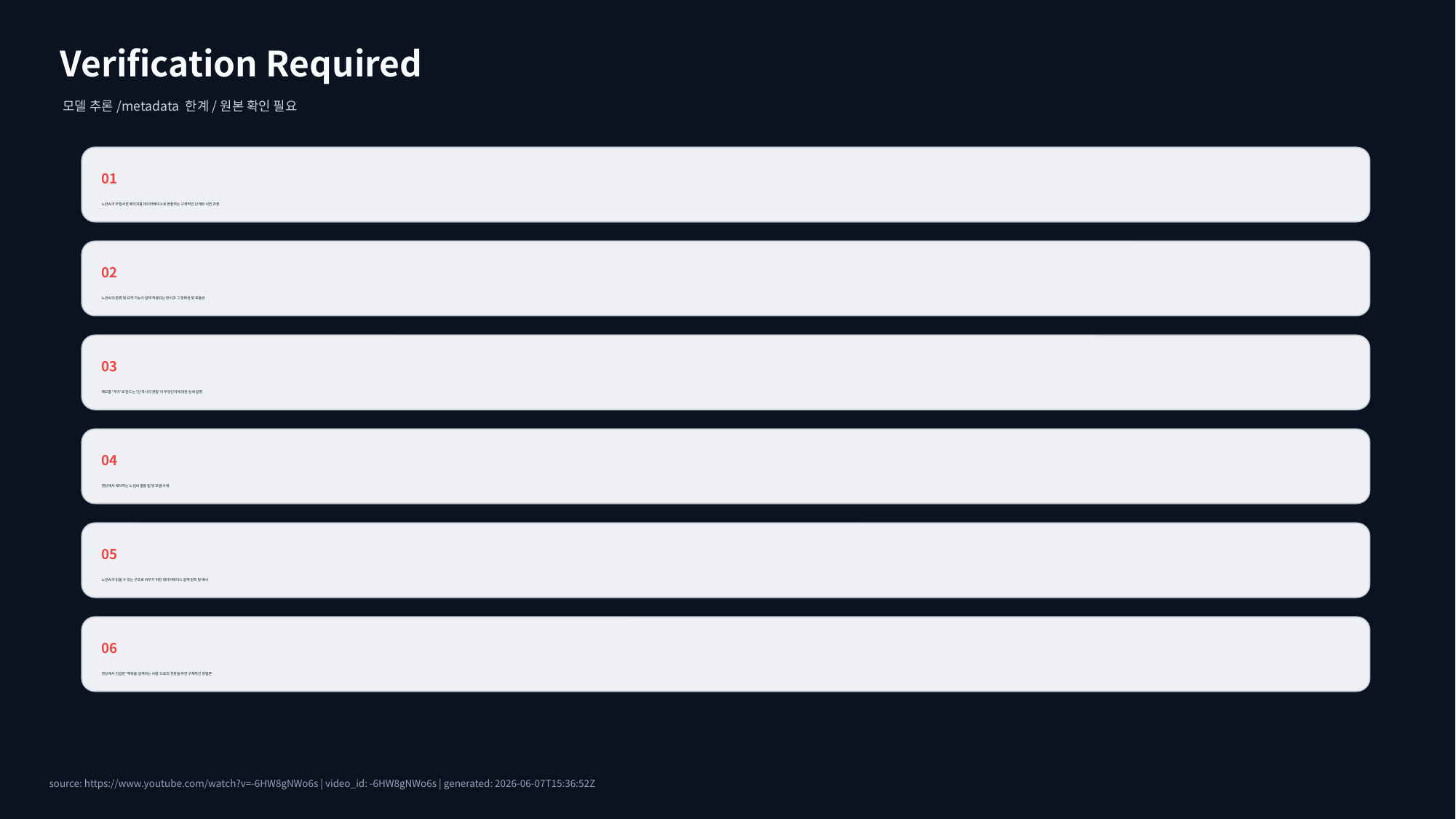

Verification Required
모델 추론/metadata 한계/원본 확인 필요

01
노션AI가 무질서한 페이지를 데이터베이스로 변환하는 구체적인 단계와 시연 과정

02
노션AI의 분류 및 요약 기능이 실제 적용되는 방식과 그 정확성 및 효율성

03
메모를 '무기'로 만드는 '단 하나의 본질'이 무엇인지에 대한 상세 설명

04
영상에서 제시하는 노션AI 활용 팁 및 모범 사례

05
노션AI가 읽을 수 있는 구조로 바꾸기 위한 데이터베이스 설계 원칙 및 예시

06
영상에서 언급된 '맥락을 설계하는 사람'으로의 전환을 위한 구체적인 방법론
source: https://www.youtube.com/watch?v=-6HW8gNWo6s | video_id: -6HW8gNWo6s | generated: 2026-06-07T15:36:52Z